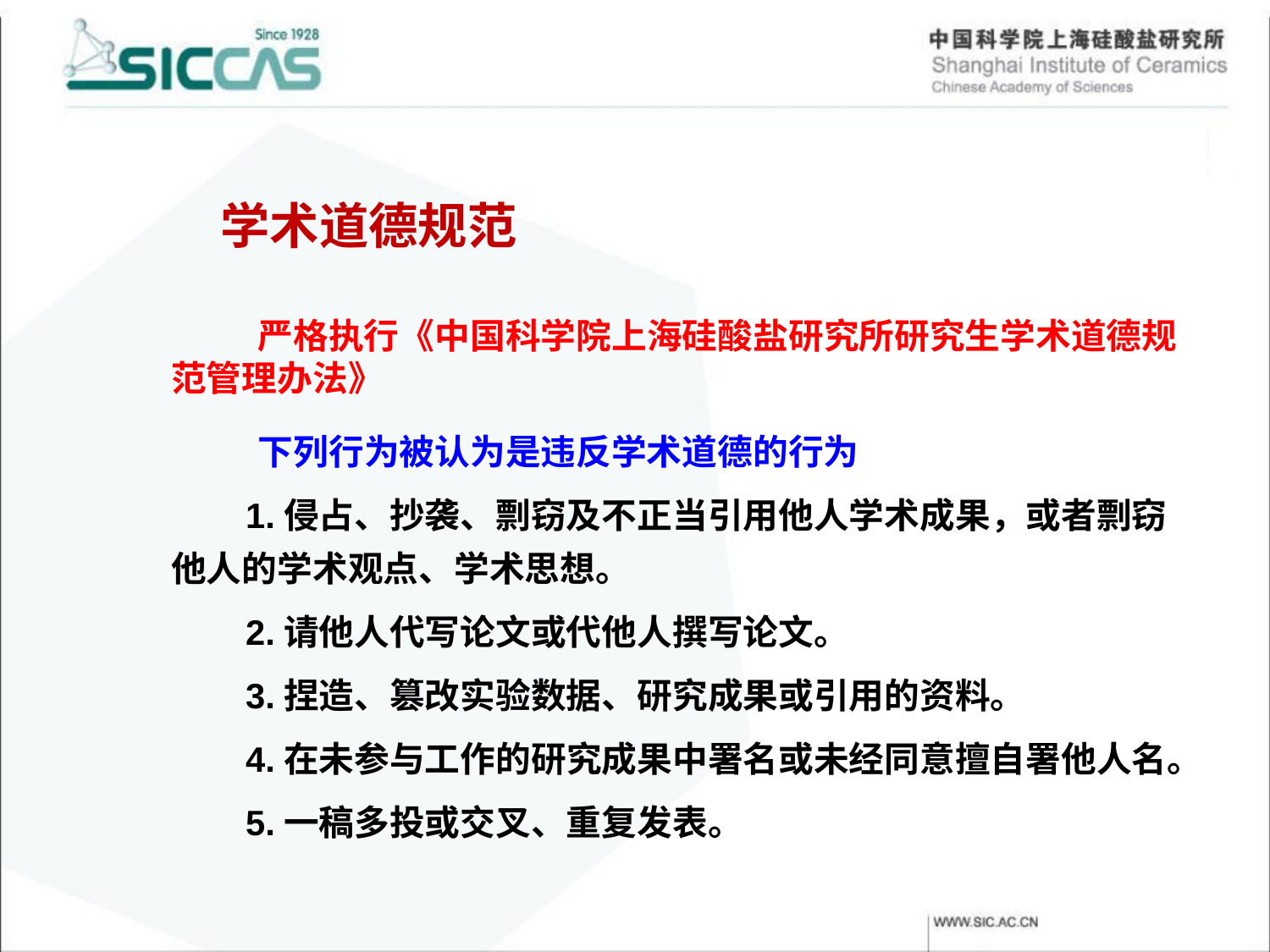

学术道德规范
严格执行《中国科学院上海硅酸盐研究所研究生学术道德规范管理办法》
下列行为被认为是违反学术道德的行为
1.侵占、抄袭、剽窃及不正当引用他人学术成果，或者剽窃他人的学术观点、学术思想。
2.请他人代写论文或代他人撰写论文。
3.捏造、篡改实验数据、研究成果或引用的资料。
4.在未参与工作的研究成果中署名或未经同意擅自署他人名。
5.一稿多投或交叉、重复发表。